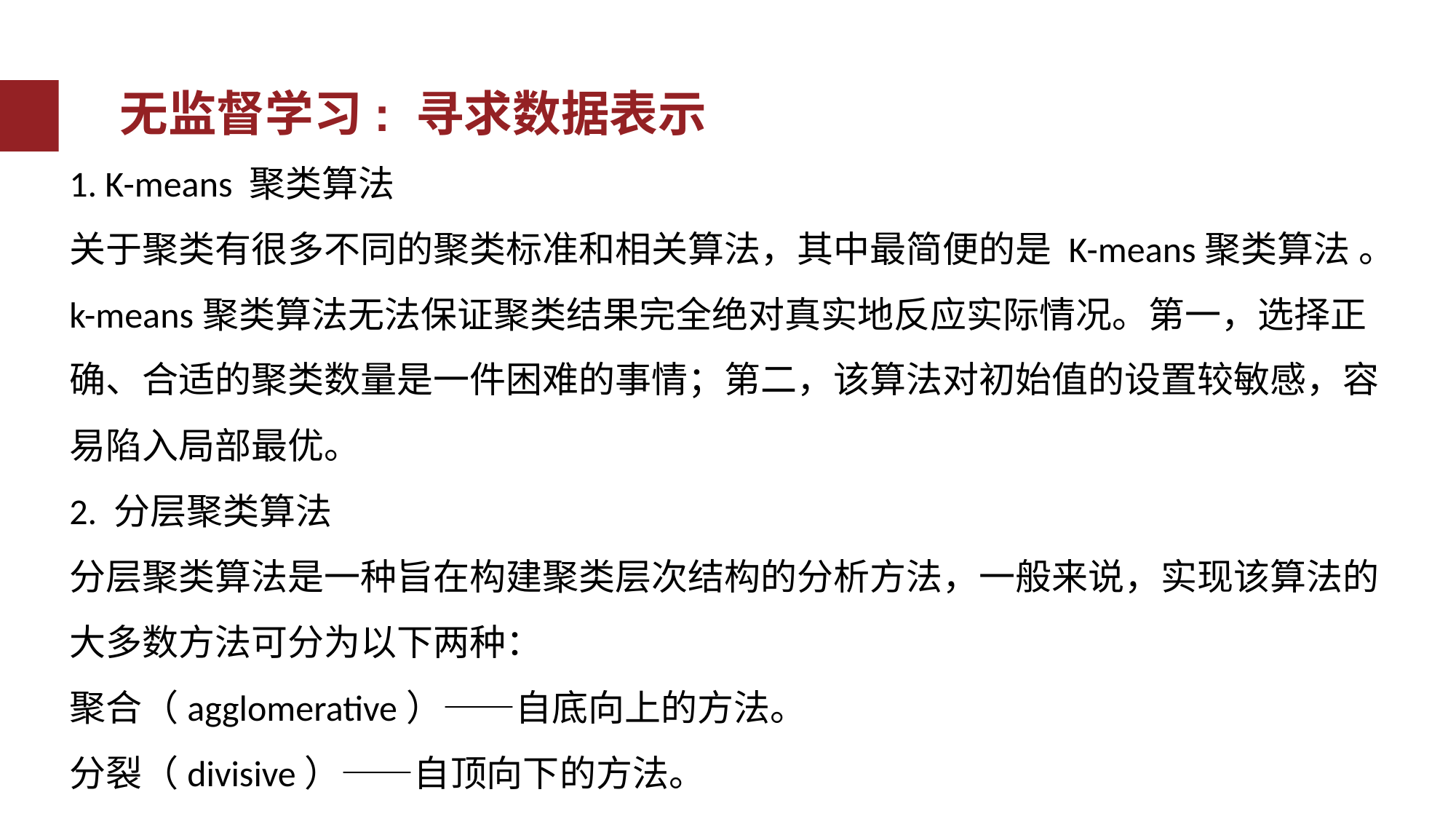

无监督学习: 寻求数据表示

1. K-means 聚类算法
关于聚类有很多不同的聚类标准和相关算法，其中最简便的是 K-means聚类算法 。
k-means聚类算法无法保证聚类结果完全绝对真实地反应实际情况。第一，选择正确、合适的聚类数量是一件困难的事情；第二，该算法对初始值的设置较敏感，容易陷入局部最优。
2. 分层聚类算法
分层聚类算法是一种旨在构建聚类层次结构的分析方法，一般来说，实现该算法的大多数方法可分为以下两种：
聚合（agglomerative）——自底向上的方法。
分裂（divisive）——自顶向下的方法。